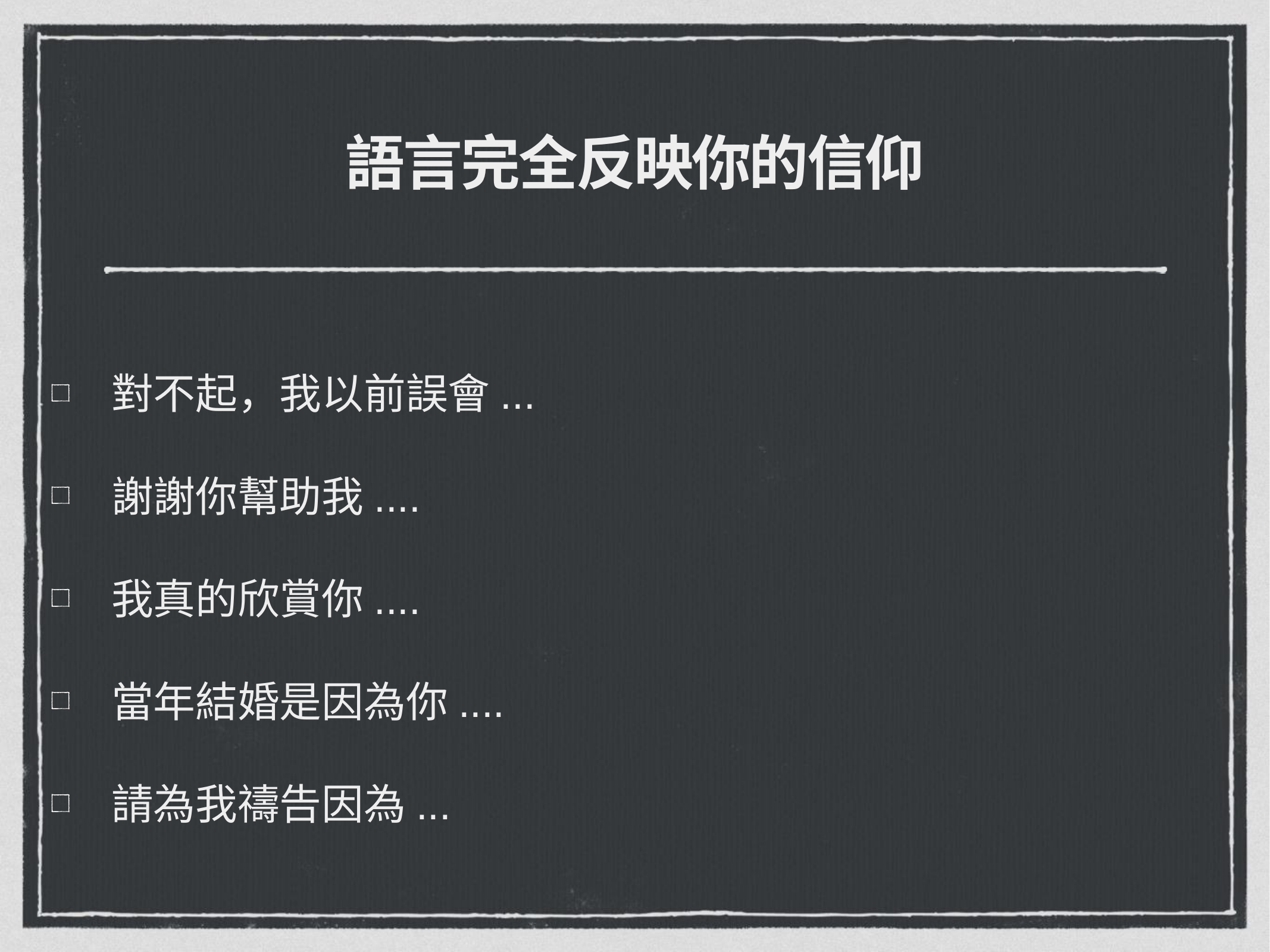

# 語言完全反映你的信仰
對不起，我以前誤會...
謝謝你幫助我....
我真的欣賞你....
當年結婚是因為你....
請為我禱告因為...